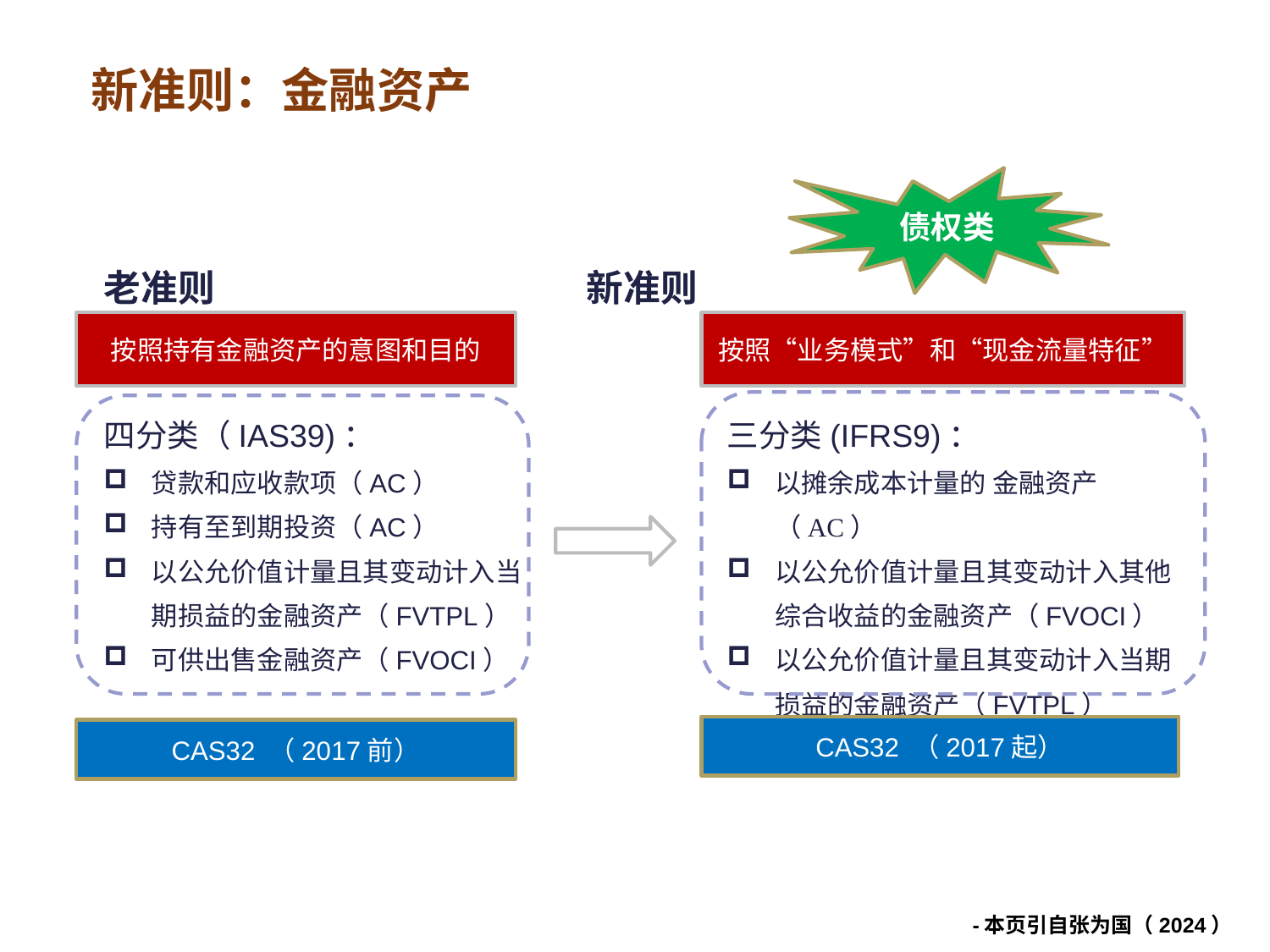

新准则：金融资产
债权类
6
老准则                                            新准则
按照持有金融资产的意图和目的
按照“业务模式”和“现金流量特征”

四分类（IAS39)：
贷款和应收款项（AC）
持有至到期投资（AC）
以公允价值计量且其变动计入当期损益的金融资产（FVTPL）
可供出售金融资产（FVOCI）
三分类(IFRS9)：
以摊余成本计量的 金融资产（AC）
以公允价值计量且其变动计入其他综合收益的金融资产（FVOCI）
以公允价值计量且其变动计入当期损益的金融资产（FVTPL）

CAS32 （2017起）
CAS32 （2017前）
-本页引自张为国（2024）